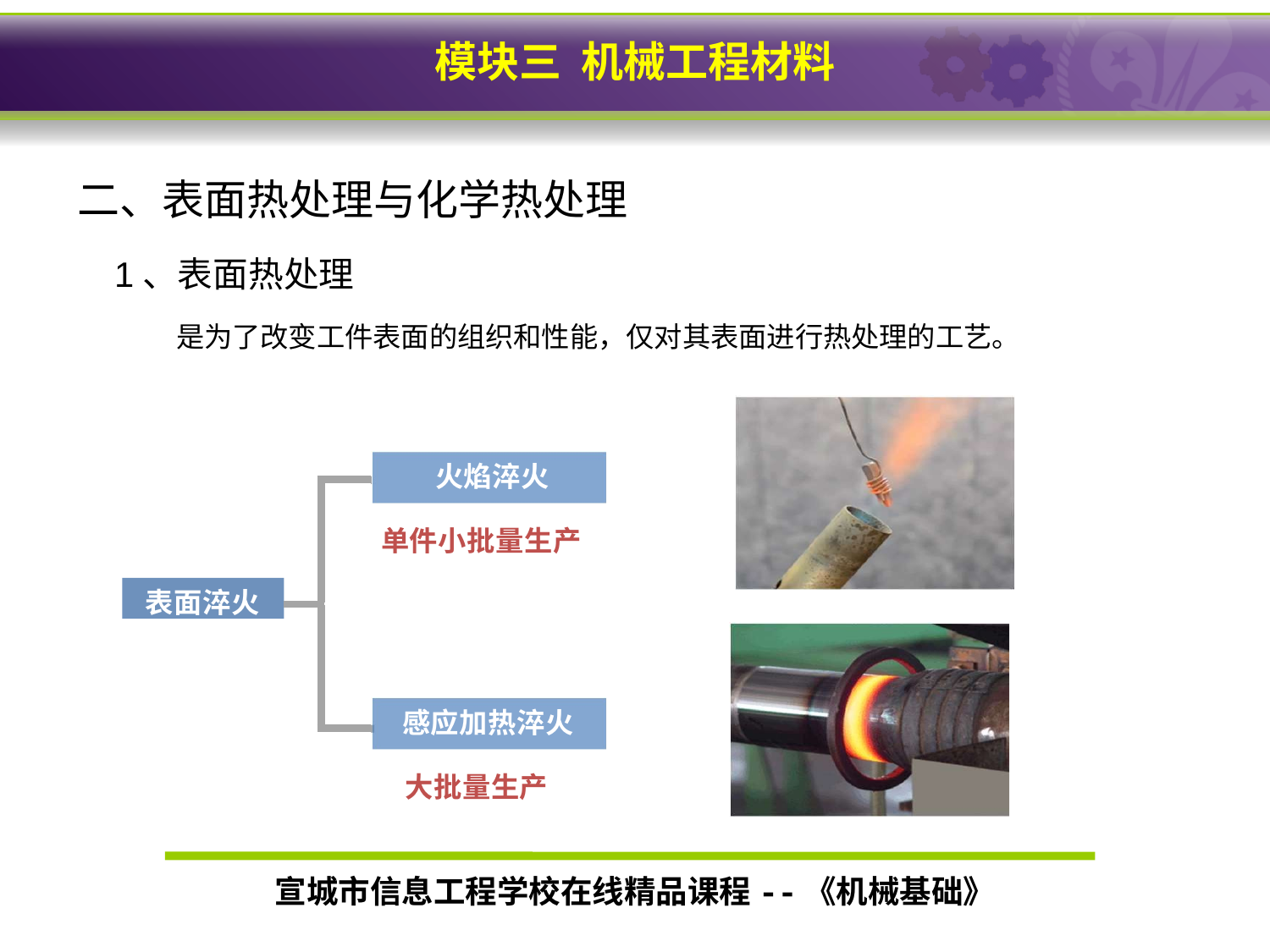

二、表面热处理与化学热处理
表面热处理与化学热处理
1、表面热处理
是为了改变工件表面的组织和性能，仅对其表面进行热处理的工艺。

火焰淬火
单件小批量生产

表面淬火

感应加热淬火
大批量生产